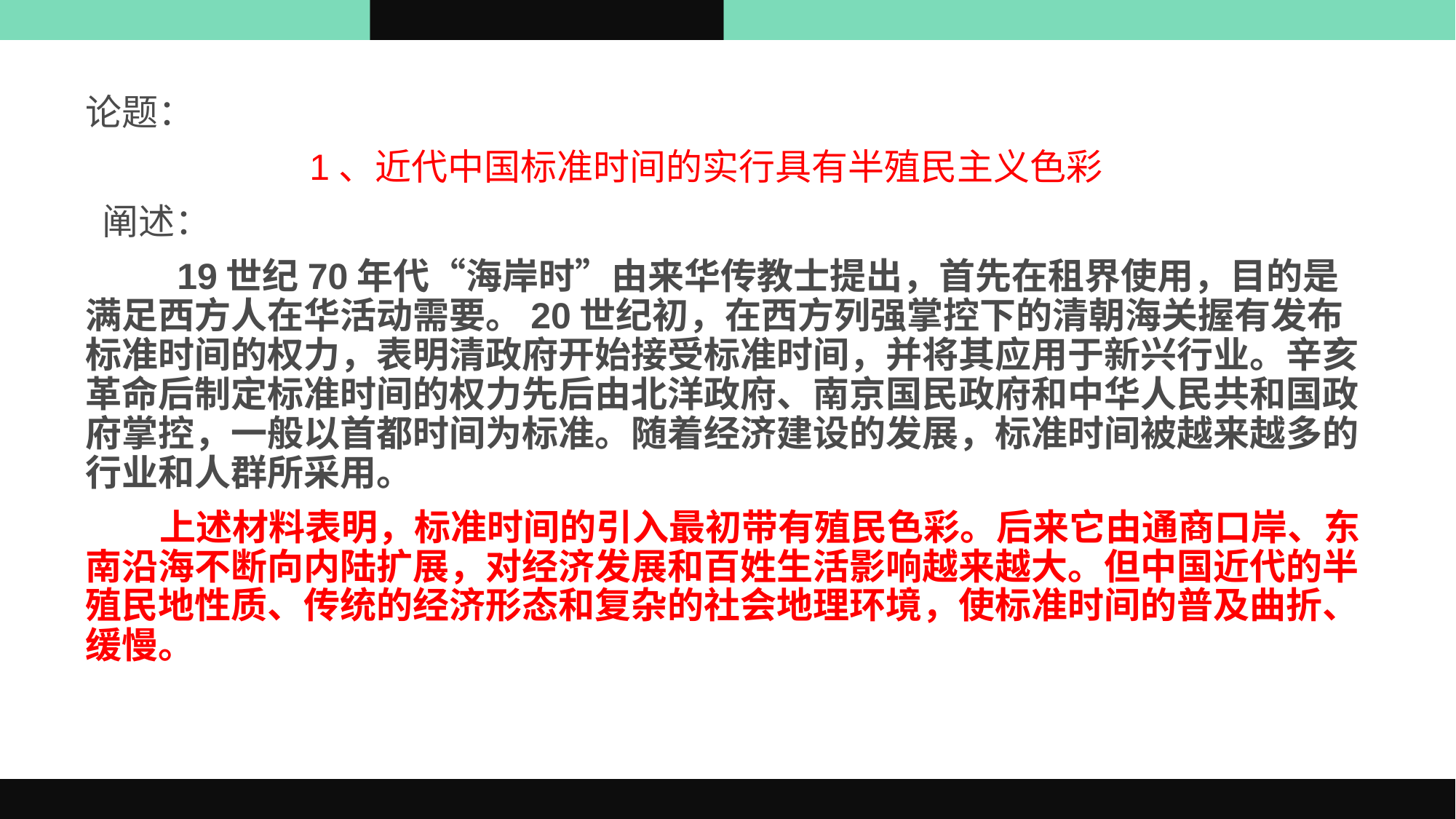

论题：
                      1、近代中国标准时间的实行具有半殖民主义色彩
 阐述：
         19世纪70年代“海岸时”由来华传教士提出，首先在租界使用，目的是满足西方人在华活动需要。20世纪初，在西方列强掌控下的清朝海关握有发布标准时间的权力，表明清政府开始接受标准时间，并将其应用于新兴行业。辛亥革命后制定标准时间的权力先后由北洋政府、南京国民政府和中华人民共和国政府掌控，一般以首都时间为标准。随着经济建设的发展，标准时间被越来越多的行业和人群所采用。
        上述材料表明，标准时间的引入最初带有殖民色彩。后来它由通商口岸、东南沿海不断向内陆扩展，对经济发展和百姓生活影响越来越大。但中国近代的半殖民地性质、传统的经济形态和复杂的社会地理环境，使标准时间的普及曲折、缓慢。